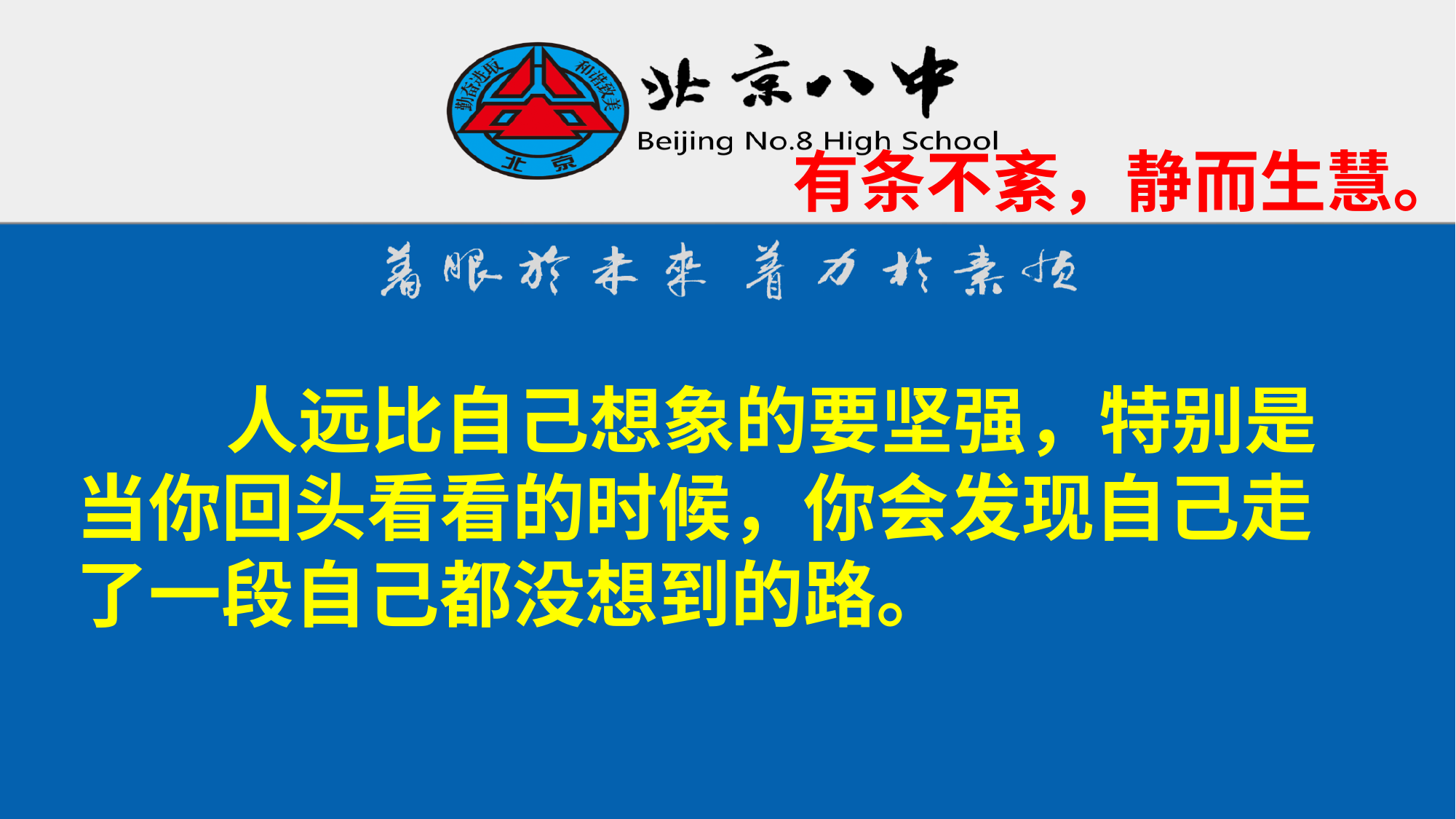

有条不紊，静而生慧。
        人远比自己想象的要坚强，特别是当你回头看看的时候，你会发现自己走了一段自己都没想到的路。